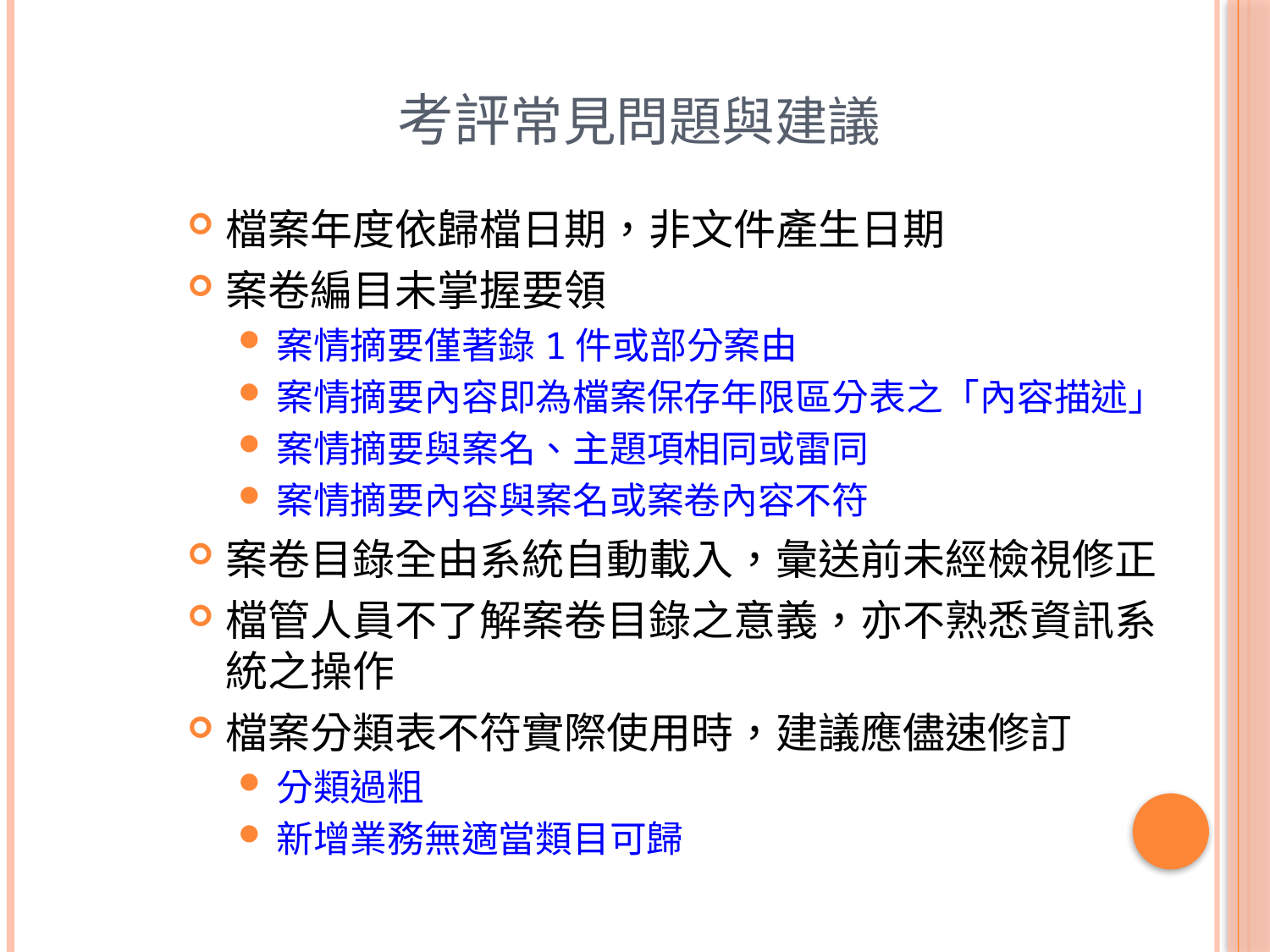

# 考評常見問題與建議
檔案年度依歸檔日期，非文件產生日期
案卷編目未掌握要領
案情摘要僅著錄1件或部分案由
案情摘要內容即為檔案保存年限區分表之「內容描述」
案情摘要與案名、主題項相同或雷同
案情摘要內容與案名或案卷內容不符
案卷目錄全由系統自動載入，彙送前未經檢視修正
檔管人員不了解案卷目錄之意義，亦不熟悉資訊系統之操作
檔案分類表不符實際使用時，建議應儘速修訂
分類過粗
新增業務無適當類目可歸